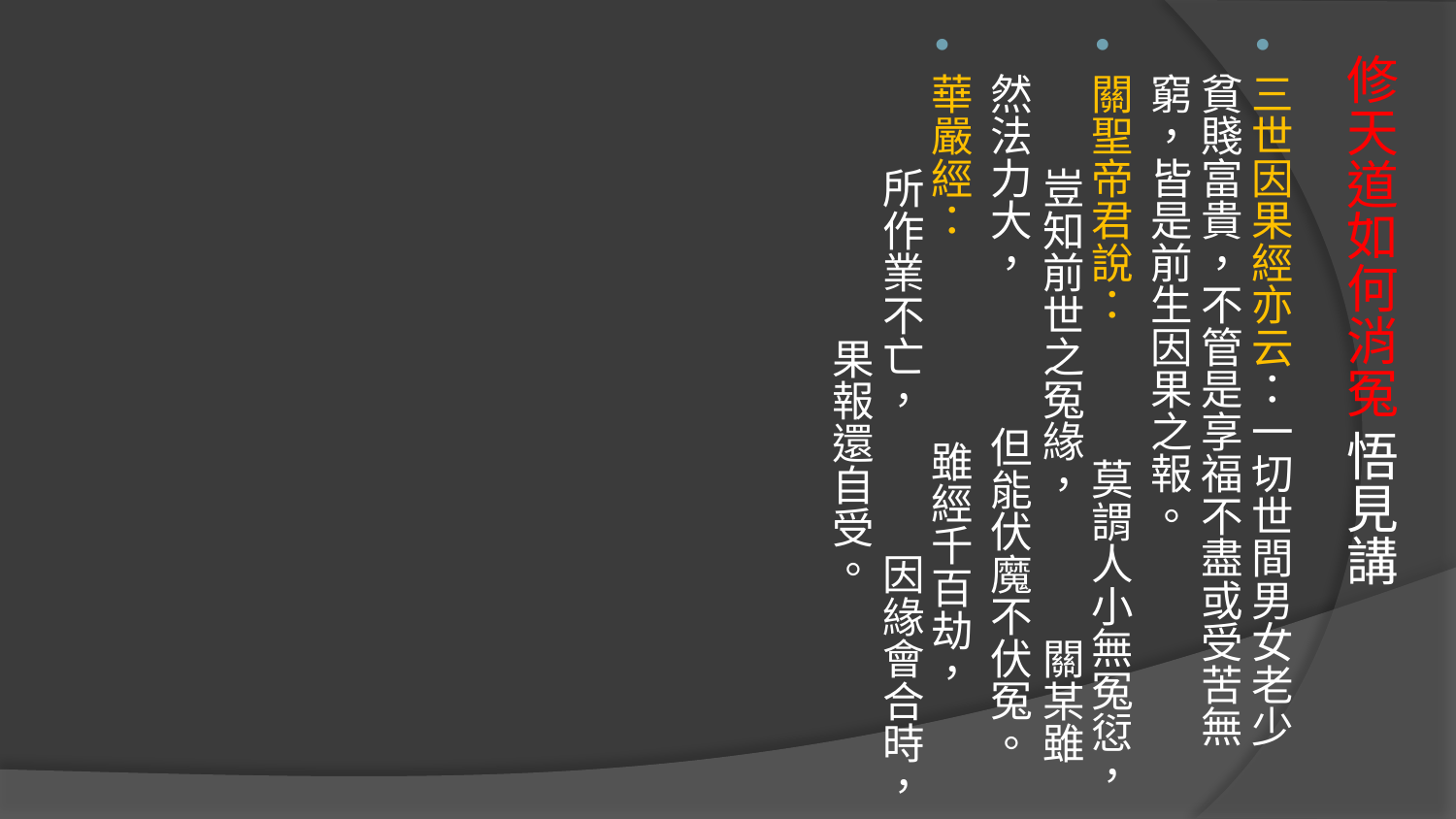

三世因果經亦云：一切世間男女老少貧賤富貴，不管是享福不盡或受苦無窮，皆是前生因果之報。
關聖帝君說：              莫謂人小無冤愆，          豈知前世之冤緣，              關某雖然法力大，               但能伏魔不伏冤。
華嚴經：                     雖經千百劫，                    所作業不亡，              因緣會合時，                            果報還自受。

# 修天道如何消冤 悟見講